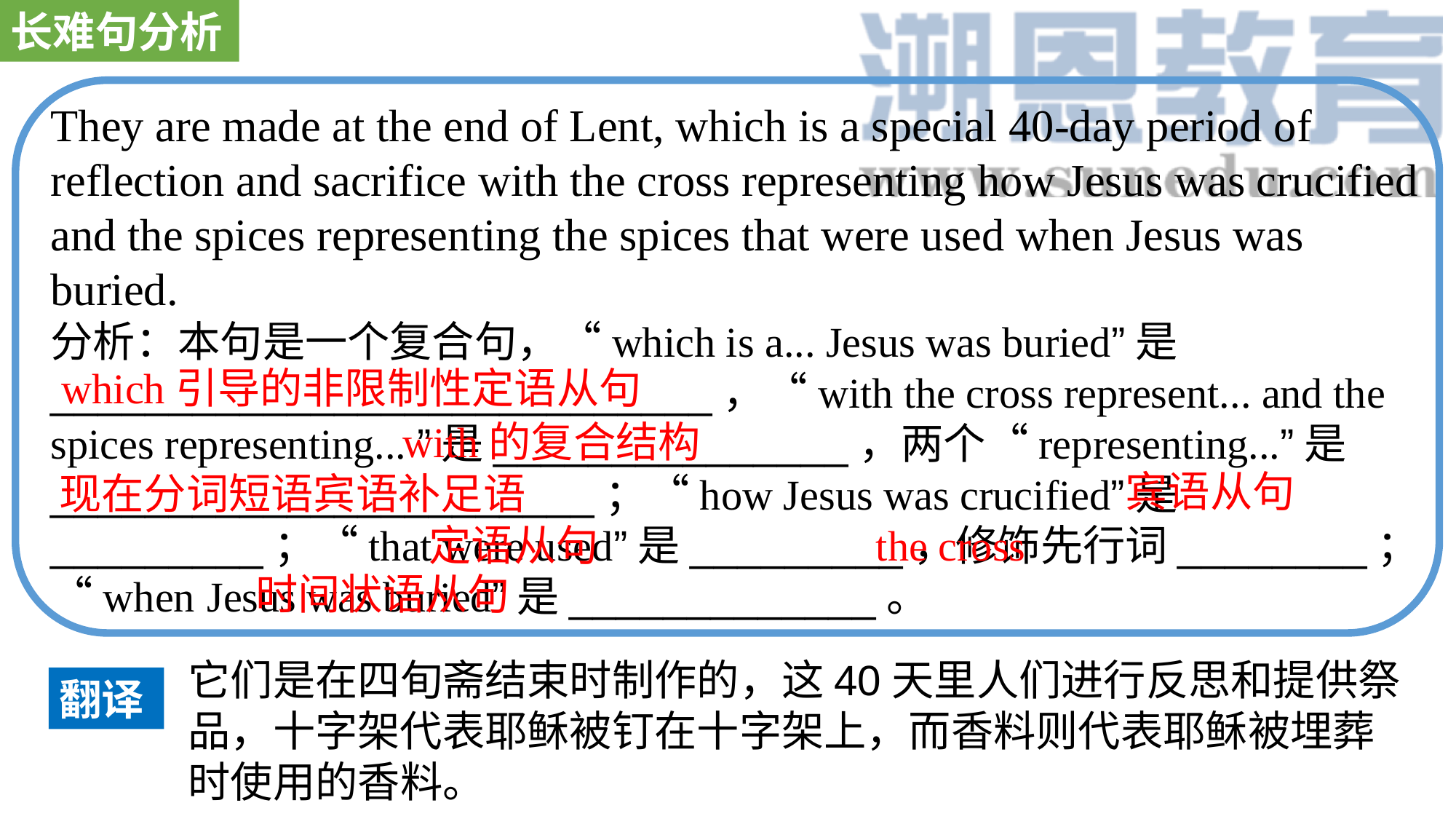

长难句分析

They are made at the end of Lent, which is a special 40-day period of  reflection and sacrifice with the cross representing how Jesus was crucified and the spices representing the spices that were used when Jesus was buried.
分析：本句是一个复合句，“which is a... Jesus was buried”是____________________________，“with the cross represent... and the spices representing... ”是_______________，两个“representing...”是_______________________；“how Jesus was crucified”是_________；“that were used”是_________，修饰先行词________；“when Jesus was buried”是_____________。
which引导的非限制性定语从句
with的复合结构
宾语从句
现在分词短语宾语补足语
定语从句
the cross
时间状语从句
它们是在四旬斋结束时制作的，这40天里人们进行反思和提供祭品，十字架代表耶稣被钉在十字架上，而香料则代表耶稣被埋葬时使用的香料。
翻译